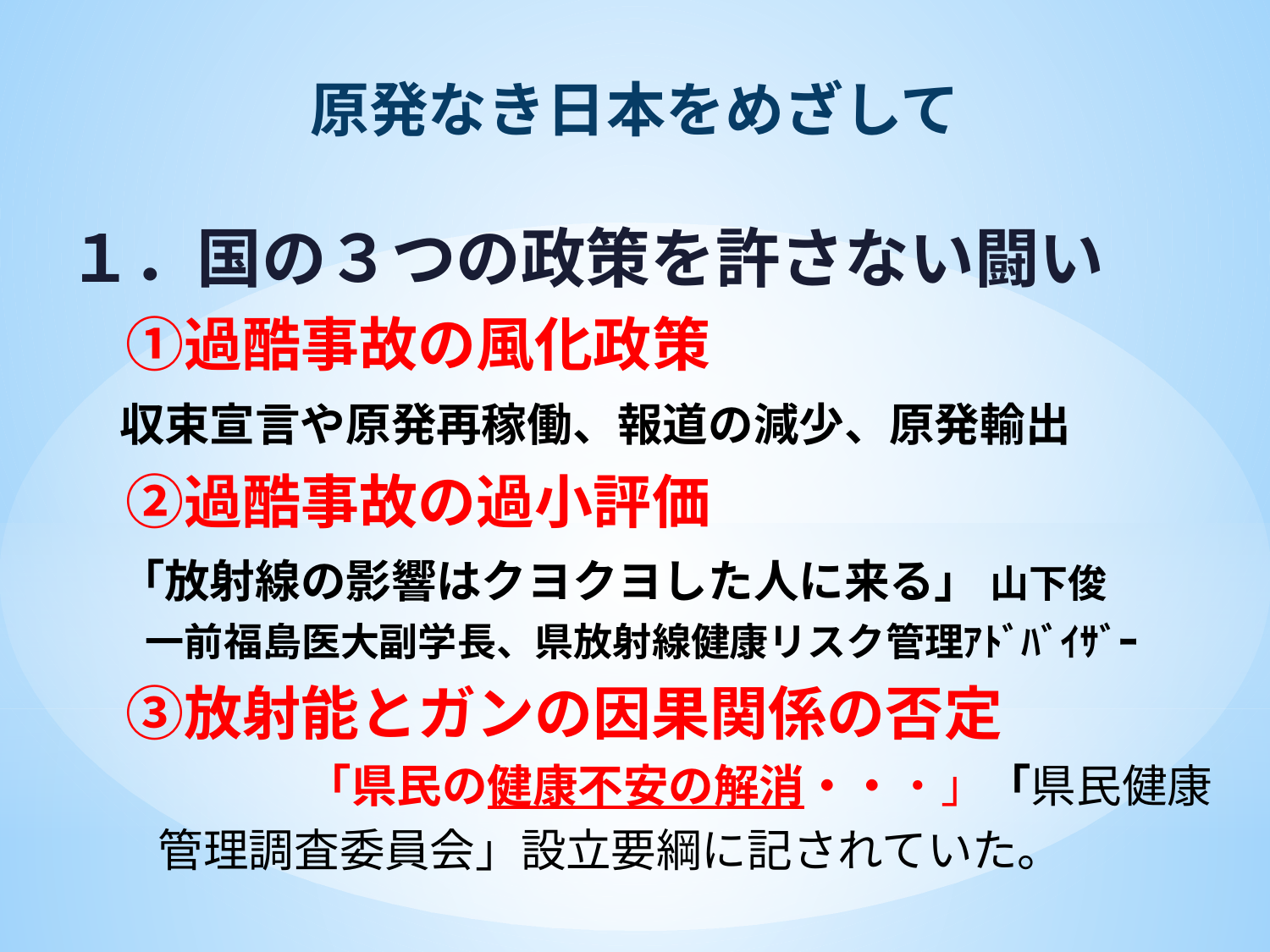

# 原発なき日本をめざして

１．国の３つの政策を許さない闘い
　①過酷事故の風化政策
　収束宣言や原発再稼働、報道の減少、原発輸出
　②過酷事故の過小評価
　「放射線の影響はクヨクヨした人に来る」 山下俊
　　一前福島医大副学長、県放射線健康リスク管理ｱﾄﾞﾊﾞｲｻﾞｰ
　③放射能とガンの因果関係の否定
　　　「県民の健康不安の解消・・・」「県民健康
　　管理調査委員会」設立要綱に記されていた。